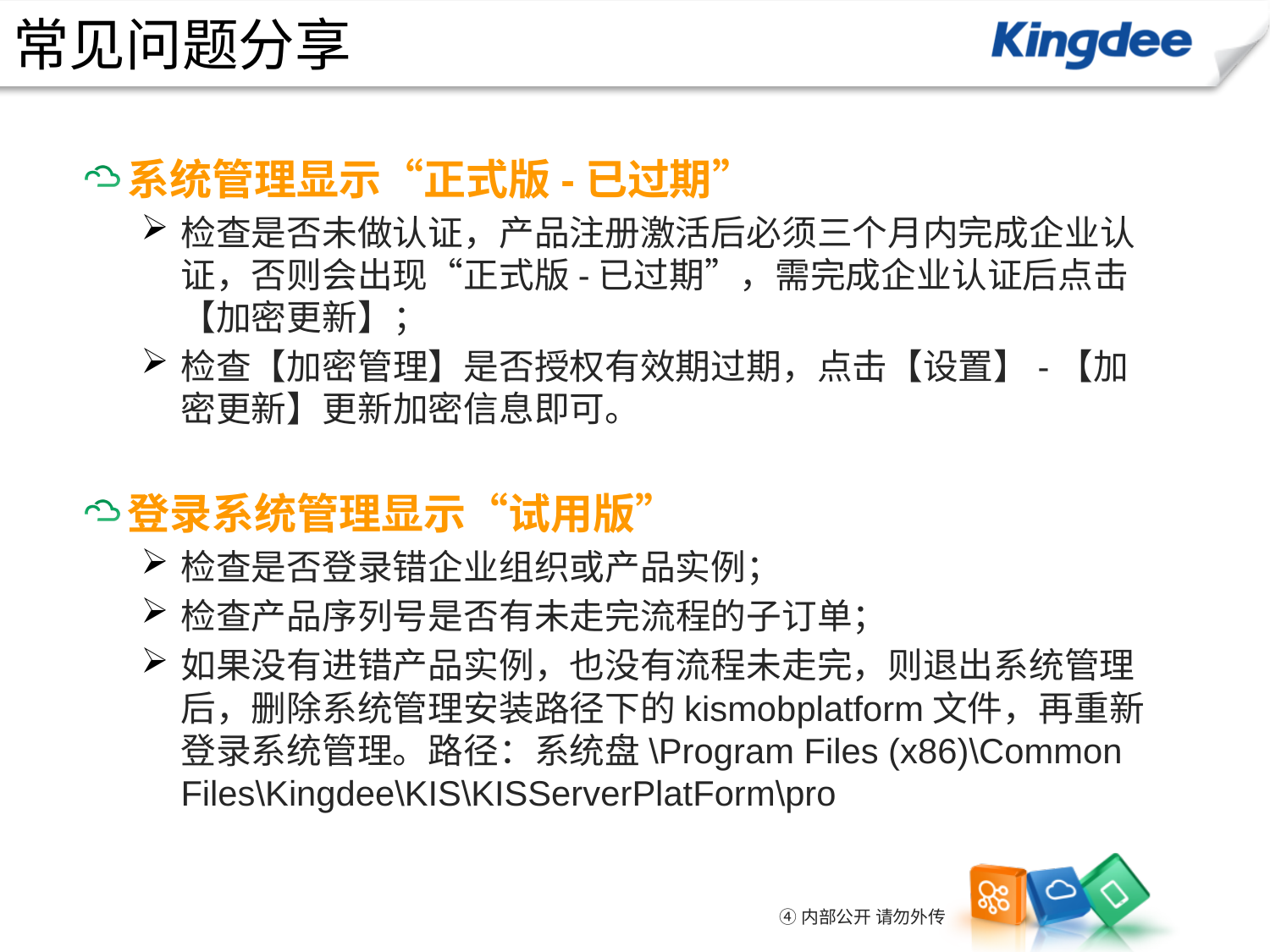

常见问题分享
系统管理显示“正式版-已过期”
检查是否未做认证，产品注册激活后必须三个月内完成企业认证，否则会出现“正式版-已过期”，需完成企业认证后点击【加密更新】；
检查【加密管理】是否授权有效期过期，点击【设置】-【加密更新】更新加密信息即可。

登录系统管理显示“试用版”
检查是否登录错企业组织或产品实例；
检查产品序列号是否有未走完流程的子订单；
如果没有进错产品实例，也没有流程未走完，则退出系统管理后，删除系统管理安装路径下的kismobplatform文件，再重新登录系统管理。路径：系统盘\Program Files (x86)\Common Files\Kingdee\KIS\KISServerPlatForm\pro